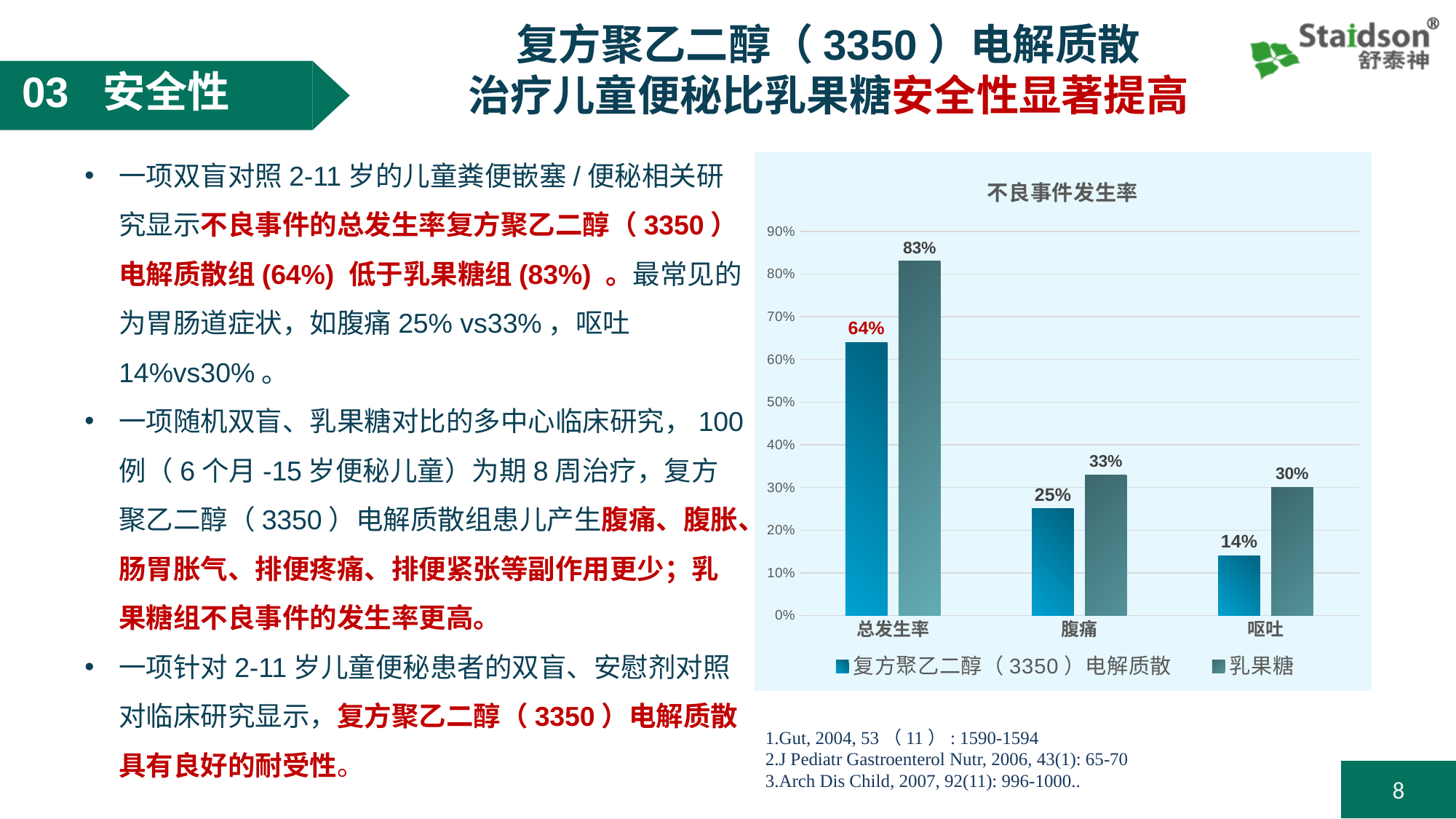

# 复方聚乙二醇（3350）电解质散 治疗儿童便秘比乳果糖安全性显著提高
03  安全性
一项双盲对照2-11岁的儿童粪便嵌塞/便秘相关研究显示不良事件的总发生率复方聚乙二醇（3350）电解质散组(64%) 低于乳果糖组(83%) 。最常见的为胃肠道症状，如腹痛25% vs33%，呕吐14%vs30%。
一项随机双盲、乳果糖对比的多中心临床研究，100例（6个月-15岁便秘儿童）为期8周治疗，复方聚乙二醇（3350）电解质散组患儿产生腹痛、腹胀、肠胃胀气、排便疼痛、排便紧张等副作用更少；乳果糖组不良事件的发生率更高。
一项针对2-11岁儿童便秘患者的双盲、安慰剂对照对临床研究显示，复方聚乙二醇（3350）电解质散具有良好的耐受性。

### Chart: 不良事件发生率

| Category | 复方聚乙二醇（3350）电解质散 | 乳果糖 |
|---|---|---|
| 总发生率 | 0.64 | 0.83 |
| 腹痛 | 0.25 | 0.33 |
| 呕吐 | 0.14 | 0.3 |
1.Gut, 2004, 53（11）: 1590-1594
2.J Pediatr Gastroenterol Nutr, 2006, 43(1): 65-70
3.Arch Dis Child, 2007, 92(11): 996-1000..